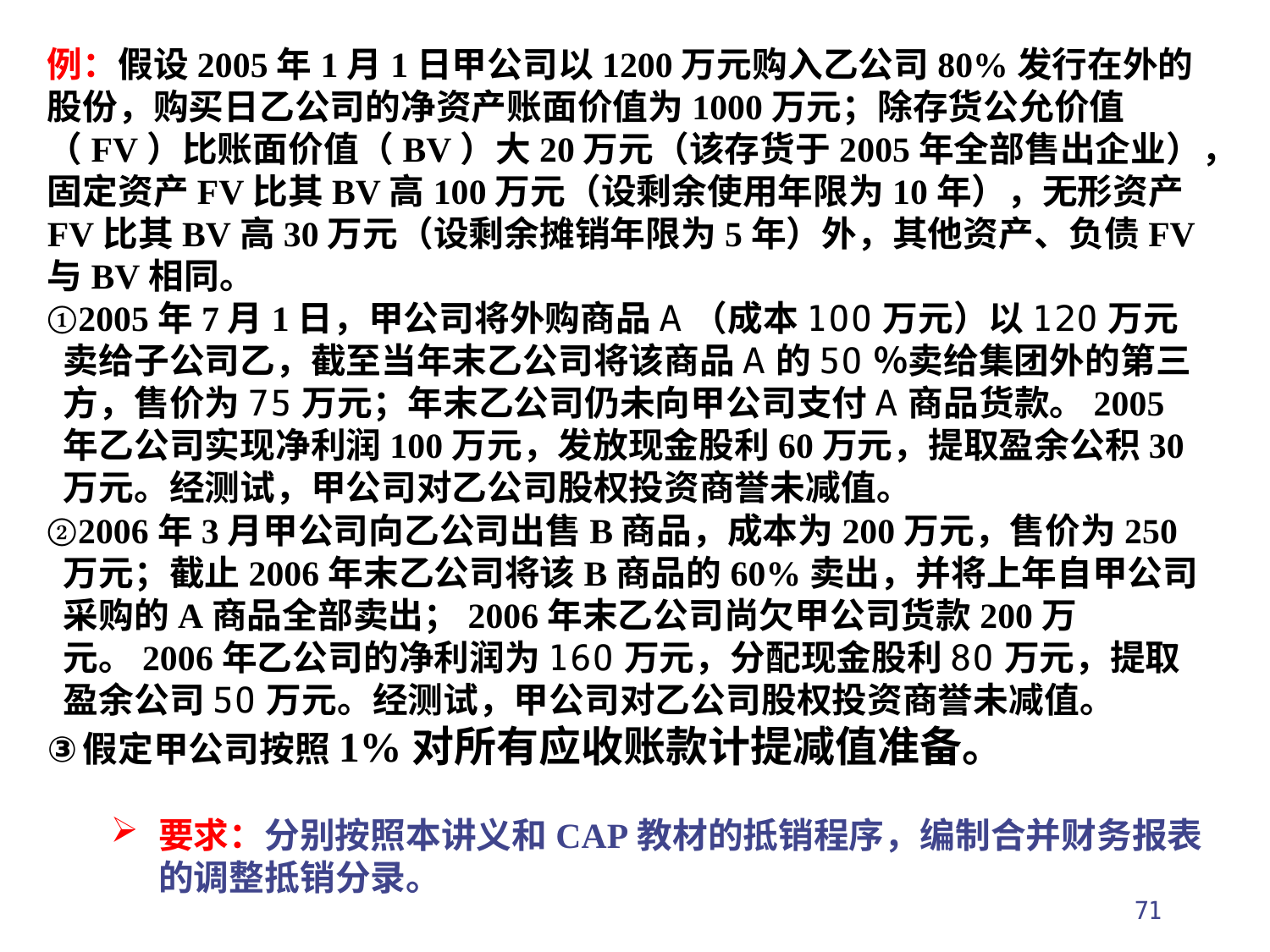

例：假设2005年1月1日甲公司以1200万元购入乙公司80%发行在外的股份，购买日乙公司的净资产账面价值为1000万元；除存货公允价值（FV）比账面价值（BV）大20万元（该存货于2005年全部售出企业），固定资产FV比其BV高100万元（设剩余使用年限为10年），无形资产FV比其BV高30万元（设剩余摊销年限为5年）外，其他资产、负债FV与BV相同。
2005年7月1日，甲公司将外购商品A（成本100万元）以120万元卖给子公司乙，截至当年末乙公司将该商品A的50％卖给集团外的第三方，售价为75万元；年末乙公司仍未向甲公司支付A商品货款。2005年乙公司实现净利润100万元，发放现金股利60万元，提取盈余公积30万元。经测试，甲公司对乙公司股权投资商誉未减值。
2006年3月甲公司向乙公司出售B商品，成本为200万元，售价为250万元；截止2006年末乙公司将该B商品的60%卖出，并将上年自甲公司采购的A商品全部卖出；2006年末乙公司尚欠甲公司货款200万元。2006年乙公司的净利润为160万元，分配现金股利80万元，提取盈余公司50万元。经测试，甲公司对乙公司股权投资商誉未减值。
假定甲公司按照1%对所有应收账款计提减值准备。

要求：分别按照本讲义和CAP教材的抵销程序，编制合并财务报表的调整抵销分录。
71